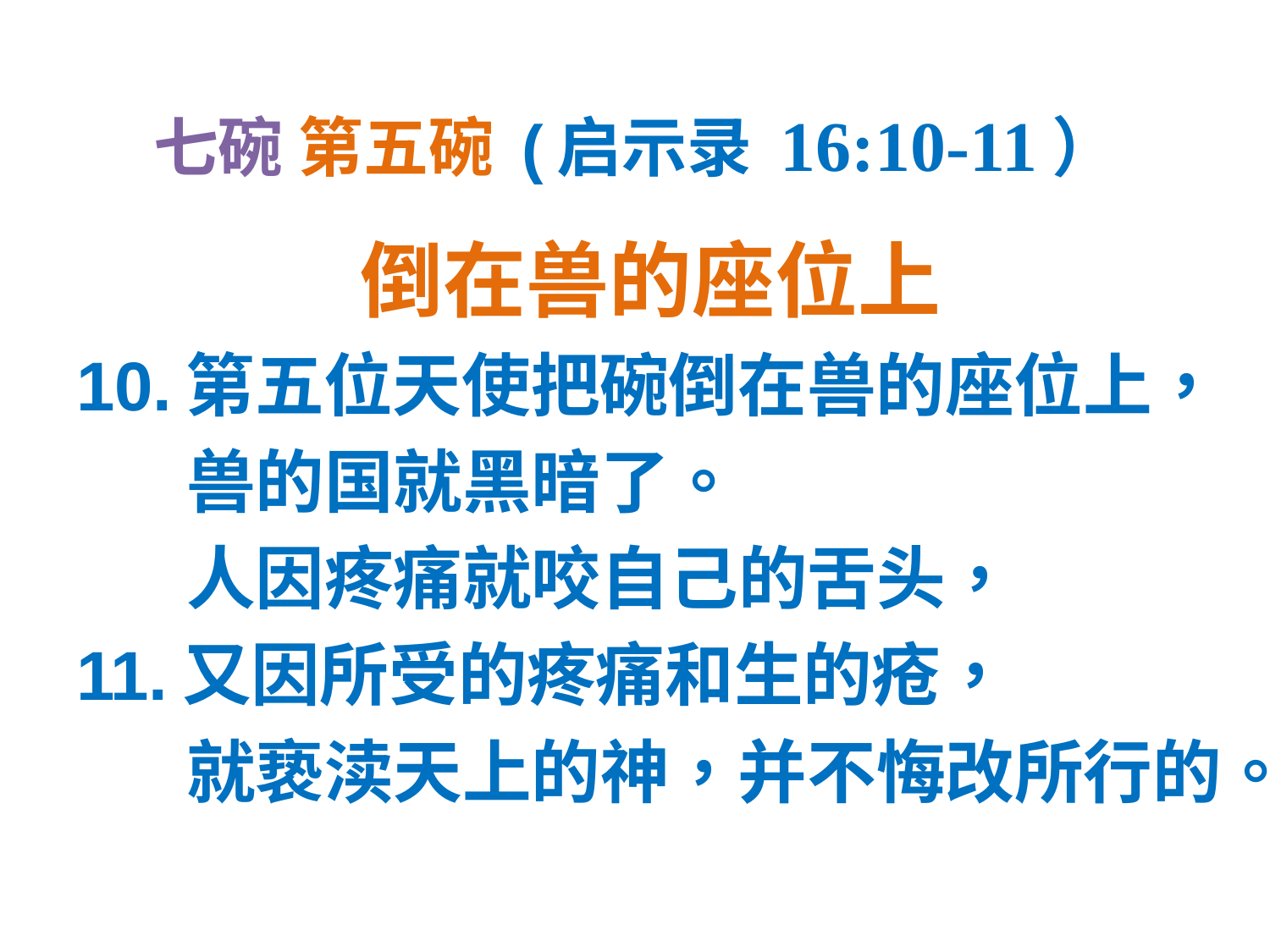

# 七碗 第五碗 (启示录 16:10-11）
倒在兽的座位上
10. 第五位天使把碗倒在兽的座位上，
      兽的国就黑暗了。
      人因疼痛就咬自己的舌头，
11. 又因所受的疼痛和生的疮，
      就亵渎天上的神，并不悔改所行的。